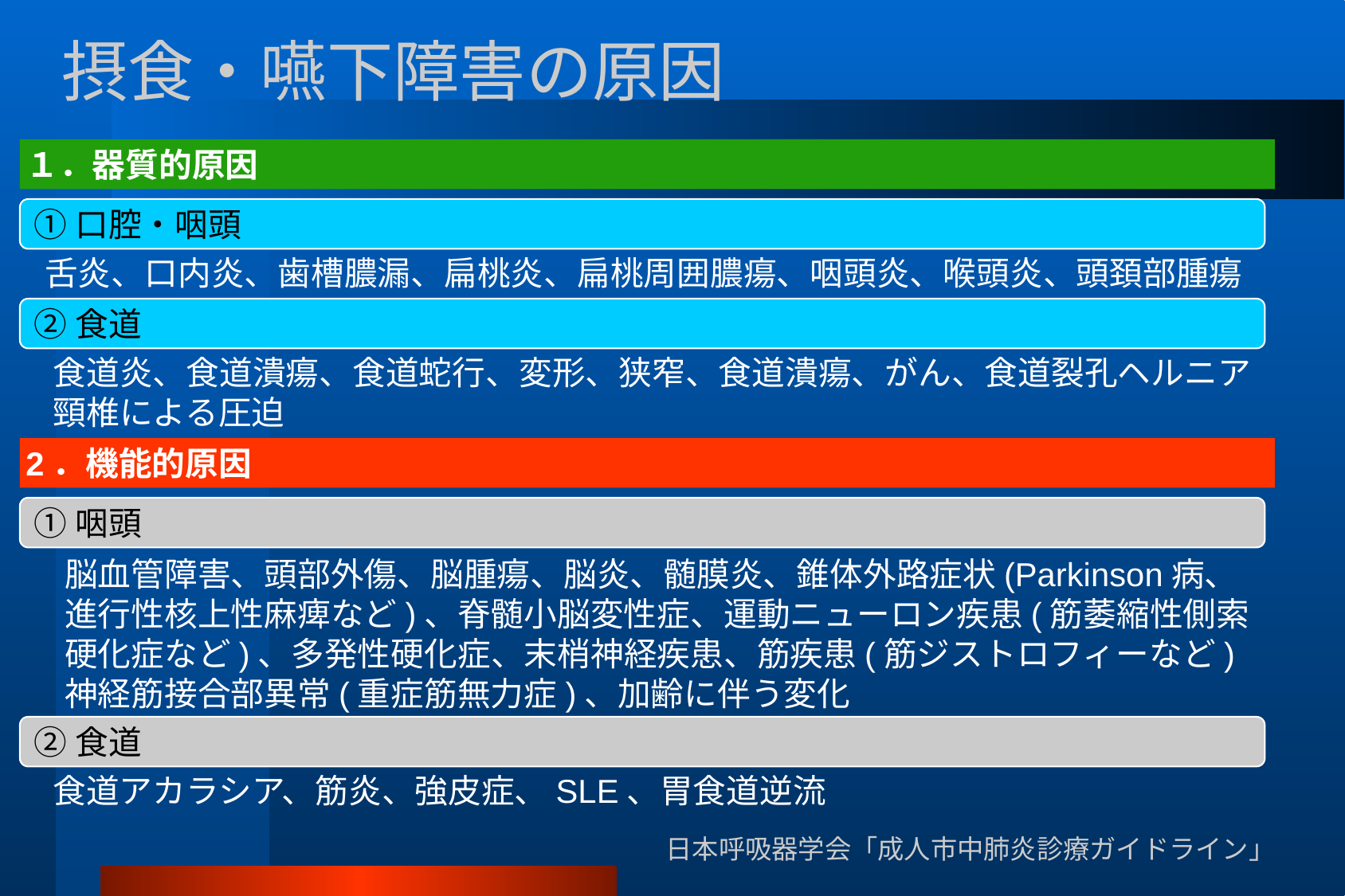

# 摂食・嚥下障害の原因
１．器質的原因
①口腔・咽頭
舌炎、口内炎、歯槽膿漏、扁桃炎、扁桃周囲膿瘍、咽頭炎、喉頭炎、頭頚部腫瘍
②食道
食道炎、食道潰瘍、食道蛇行、変形、狭窄、食道潰瘍、がん、食道裂孔ヘルニア
頸椎による圧迫
2．機能的原因
①咽頭
脳血管障害、頭部外傷、脳腫瘍、脳炎、髄膜炎、錐体外路症状(Parkinson病、
進行性核上性麻痺など)、脊髄小脳変性症、運動ニューロン疾患(筋萎縮性側索
硬化症など)、多発性硬化症、末梢神経疾患、筋疾患(筋ジストロフィーなど)
神経筋接合部異常(重症筋無力症)、加齢に伴う変化
②食道
食道アカラシア、筋炎、強皮症、SLE、胃食道逆流
日本呼吸器学会「成人市中肺炎診療ガイドライン」